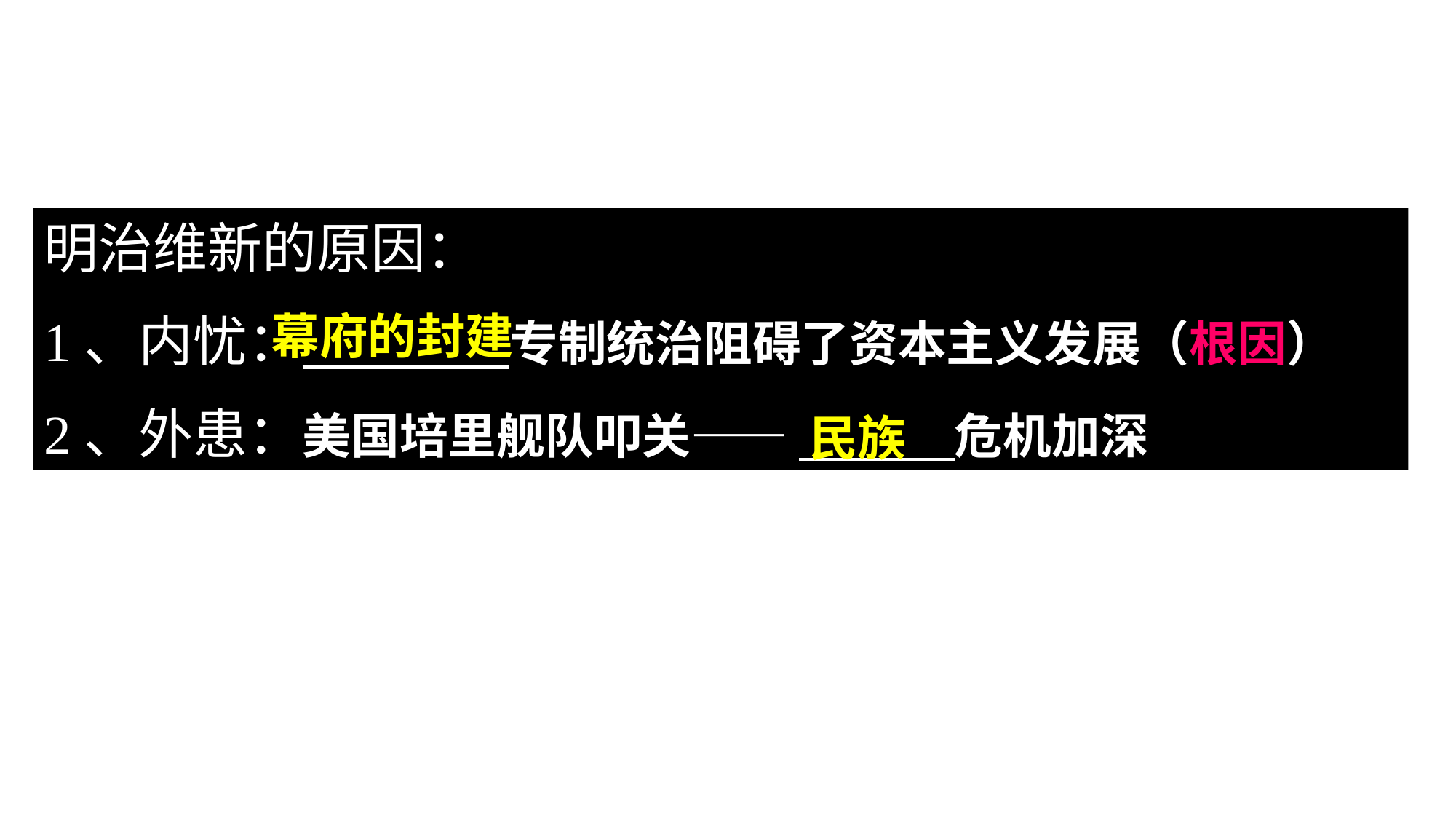

明治维新的原因：
1、内忧：                 专制统治阻碍了资本主义发展（根因）
2、外患：美国培里舰队叩关——               危机加深
幕府的封建
民族